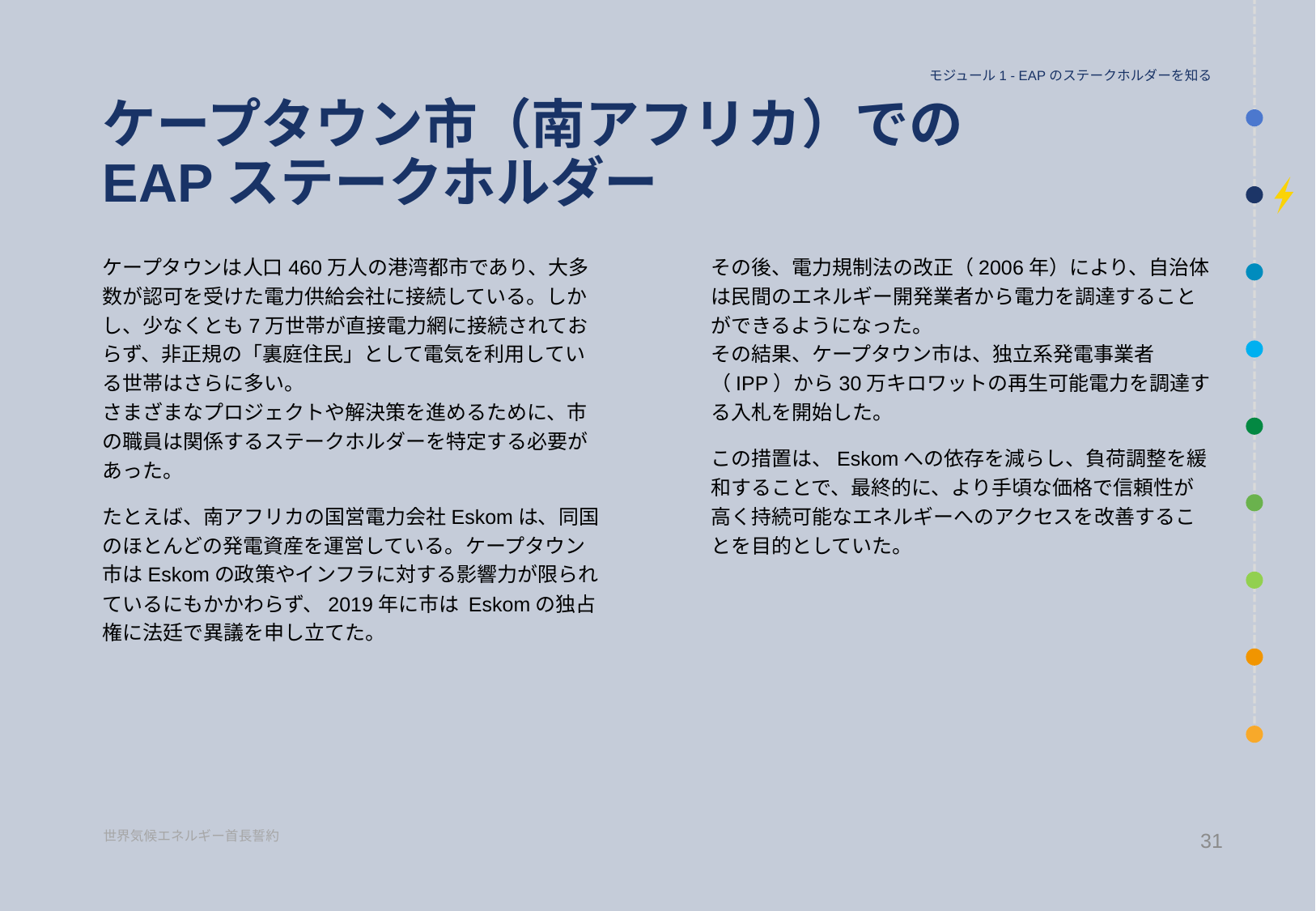

モジュール1 - EAPのステークホルダーを知る
# ケープタウン市（南アフリカ）での EAPステークホルダー

ケープタウンは人口460万人の港湾都市であり、大多数が認可を受けた電力供給会社に接続している。しかし、少なくとも7万世帯が直接電力網に接続されておらず、非正規の「裏庭住民」として電気を利用している世帯はさらに多い。
さまざまなプロジェクトや解決策を進めるために、市の職員は関係するステークホルダーを特定する必要があった。
たとえば、南アフリカの国営電力会社Eskomは、同国のほとんどの発電資産を運営している。ケープタウン市はEskomの政策やインフラに対する影響力が限られているにもかかわらず、2019年に市は Eskomの独占権に法廷で異議を申し立てた。
その後、電力規制法の改正（2006年）により、自治体は民間のエネルギー開発業者から電力を調達することができるようになった。
その結果、ケープタウン市は、独立系発電事業者（IPP）から30万キロワットの再生可能電力を調達する入札を開始した。
この措置は、Eskomへの依存を減らし、負荷調整を緩和することで、最終的に、より手頃な価格で信頼性が高く持続可能なエネルギーへのアクセスを改善することを目的としていた。

31